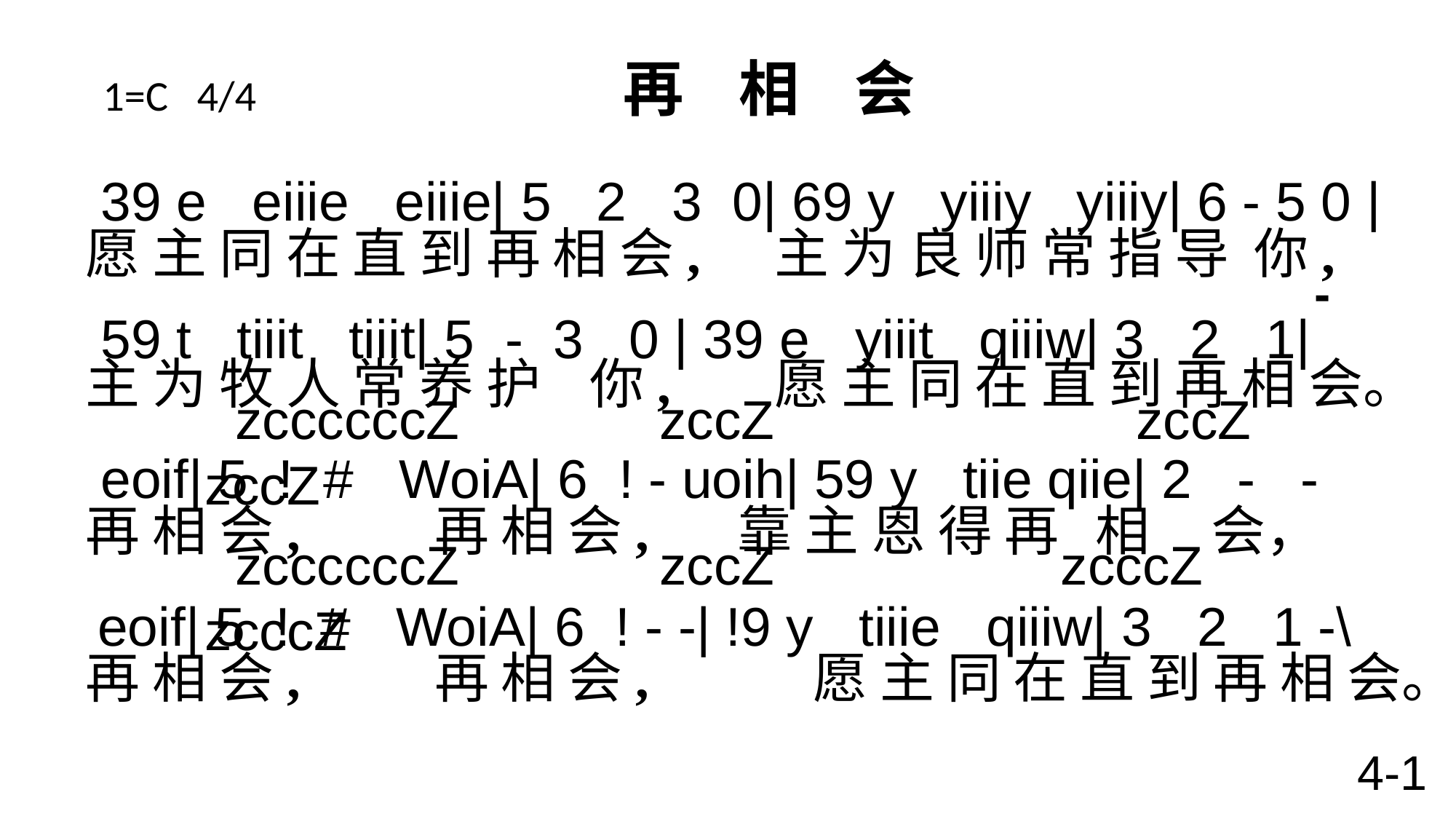

1=C   4/4                                     再    相    会
 39 e   eiiie   eiiie| 5   2   3  0| 69 y   yiiiy   yiiiy| 6 - 5 0 |
愿 主 同 在 直 到 再 相 会,    主 为 良 师 常 指 导  你,
 59 t   tiiit   tiiit| 5  -  3   0 | 39 e   yiiit   qiiiw| 3   2   1|
主 为 牧 人 常 养 护    你,      愿 主 同 在 直 到 再 相 会。
 eoif| 5  !  #   WoiA| 6  ! - uoih| 59 y   tiie qiie| 2   -   -
再 相 会,        再 相 会,     靠 主 恩 得 再   相     会，
 eoif| 5  !  #   WoiA| 6  ! - -| !9 y   tiiie   qiiiw| 3   2   1 -\
再 相 会,        再 相 会,          愿 主 同 在 直 到 再 相 会。
-
  zccccccZ              zccZ                        zccZ zccZ

  zccccccZ              zccZ                   zcccZ   zcccZ

4-1